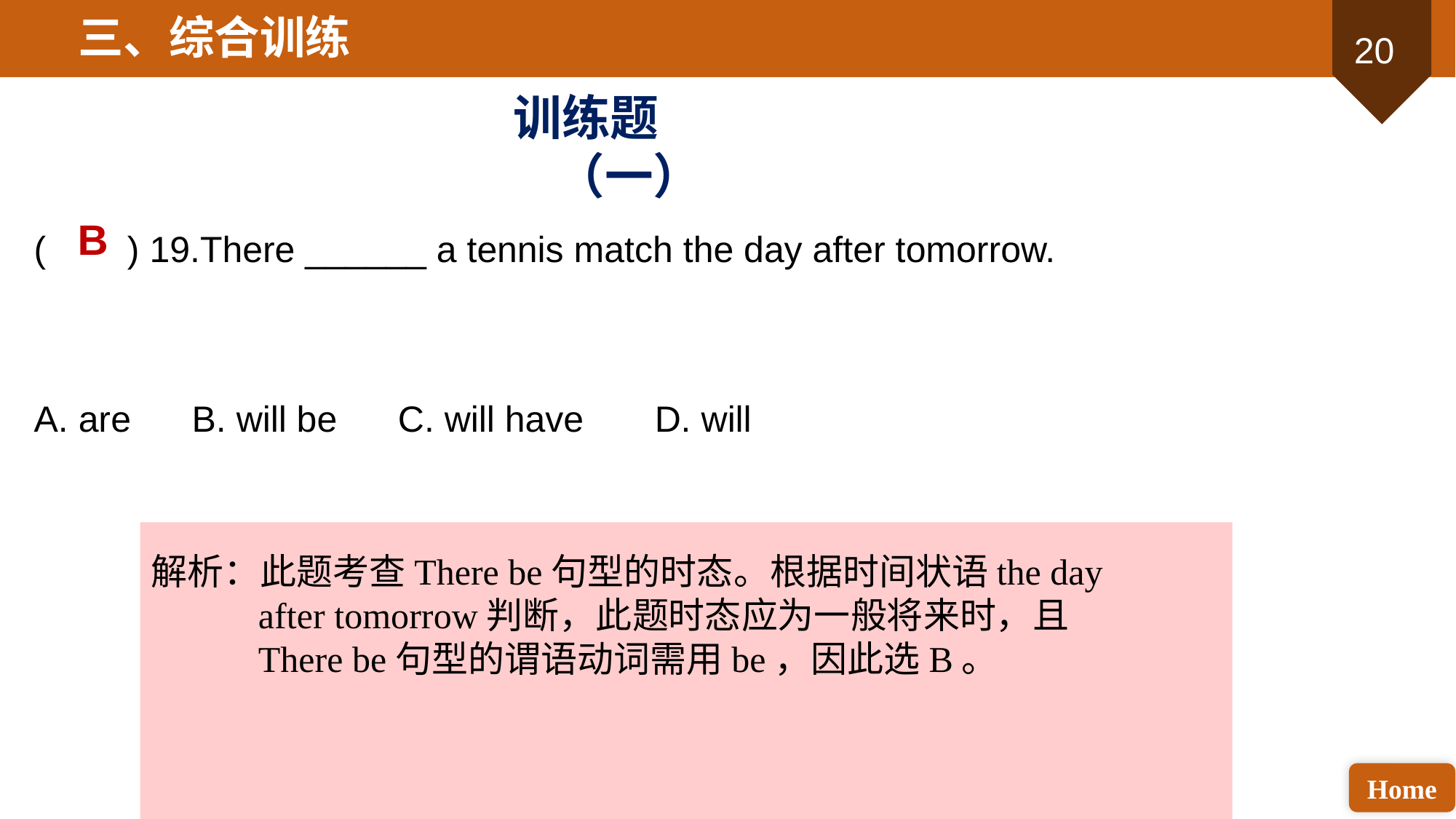

三、综合训练
训练题（一）
B
(        ) 19.There ______ a tennis match the day after tomorrow.

A. are      B. will be      C. will have       D. will

解析：此题考查There be句型的时态。根据时间状语the day after tomorrow判断，此题时态应为一般将来时，且There be句型的谓语动词需用be，因此选B。